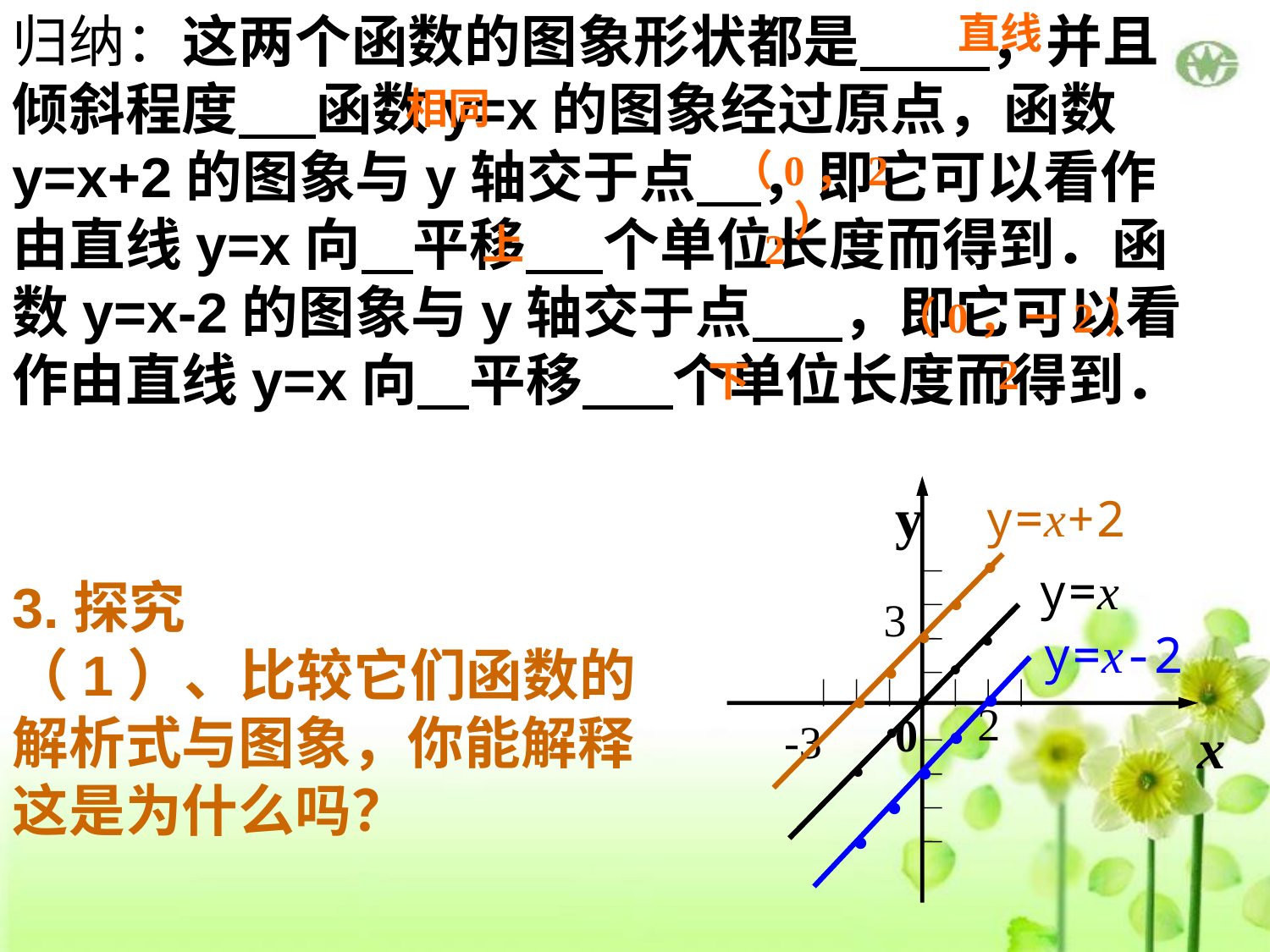

归纳：这两个函数的图象形状都是          ，并且倾斜程度      函数y=x的图象经过原点，函数y=x+2的图象与y轴交于点     ，即它可以看作由直线y=x向    平移      个单位长度而得到．函数y=x-2的图象与y轴交于点       ，即它可以看作由直线y=x向    平移       个单位长度而得到．
直线

相同
（0，2）
上
2
（0，－2）
2
下
y

3

2
0

 -3
x

y=x+2
.
.

y=x
.
.

.
.
y=x-2
.
.
.

.
.
.
.
.
.
3.探究
（1）、比较它们函数的解析式与图象，你能解释这是为什么吗？